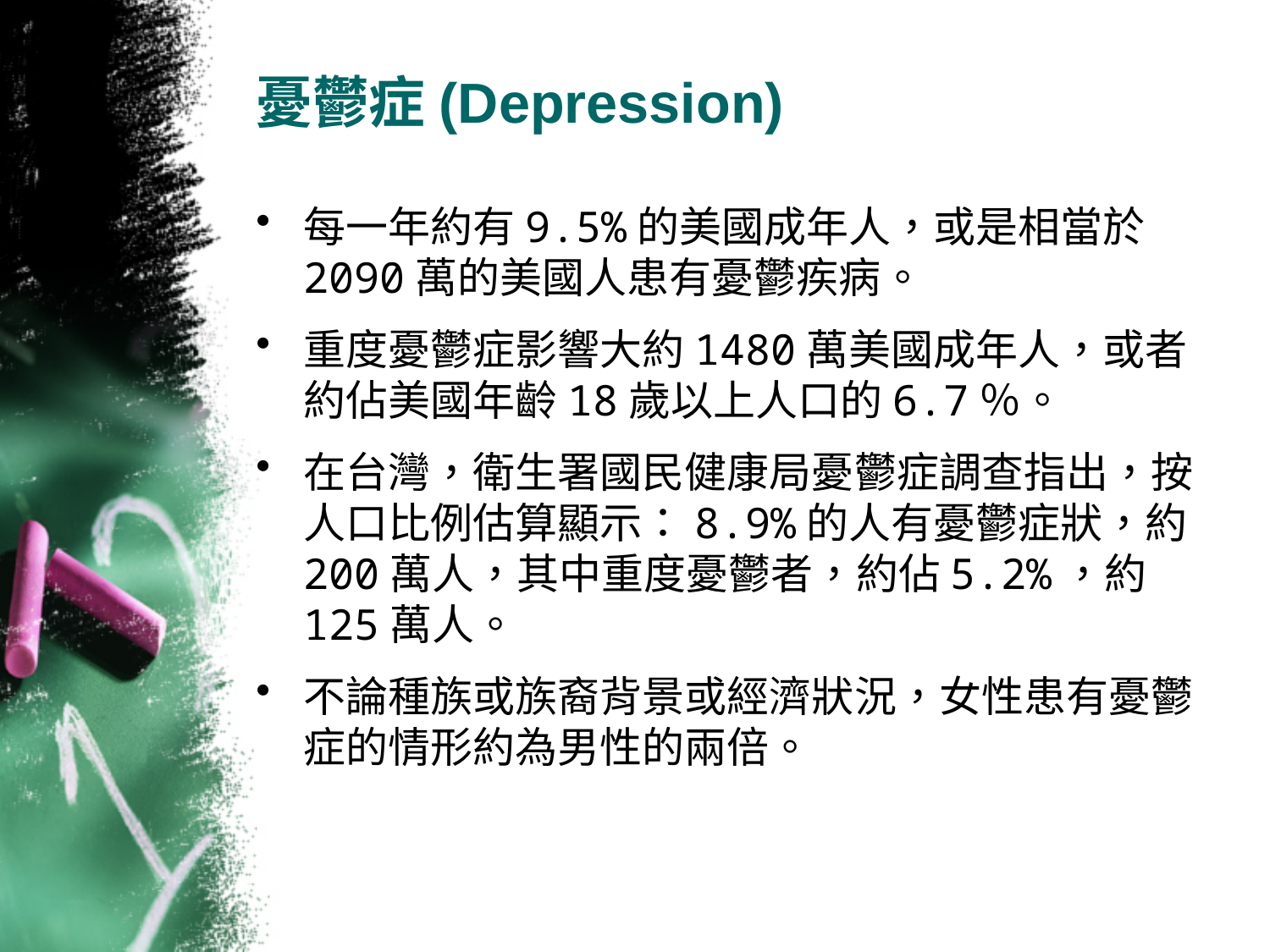

# 憂鬱症(Depression)
每一年約有9.5%的美國成年人，或是相當於2090萬的美國人患有憂鬱疾病。
重度憂鬱症影響大約1480萬美國成年人，或者約佔美國年齡18歲以上人口的6.7％。
在台灣，衛生署國民健康局憂鬱症調查指出，按人口比例估算顯示：8.9%的人有憂鬱症狀，約200萬人，其中重度憂鬱者，約佔5.2%，約125萬人。
不論種族或族裔背景或經濟狀況，女性患有憂鬱症的情形約為男性的兩倍。